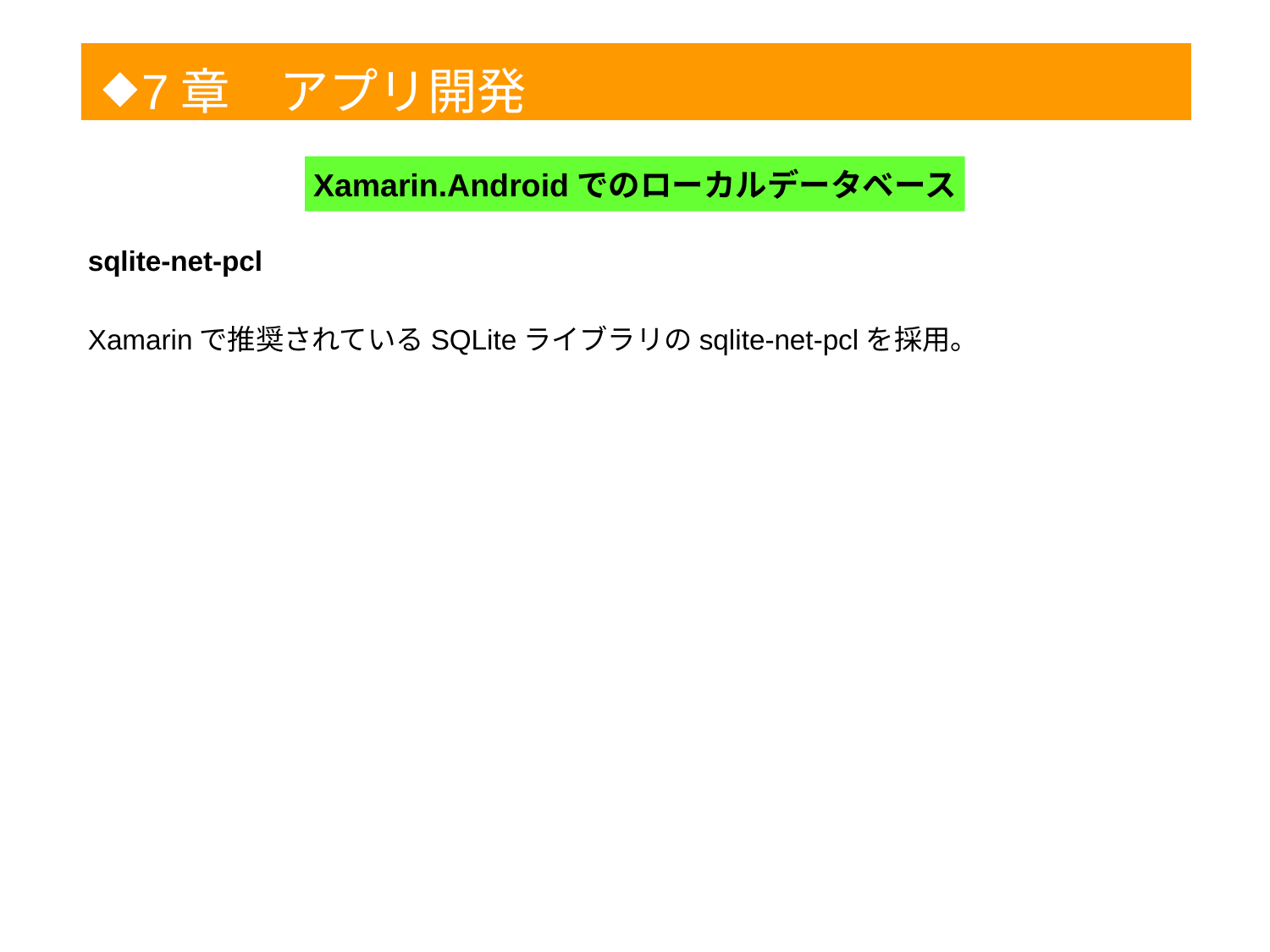

◆
7章　アプリ開発
1
Xamarin.Androidでのローカルデータベース
sqlite-net-pcl

Xamarinで推奨されているSQLiteライブラリのsqlite-net-pclを採用。